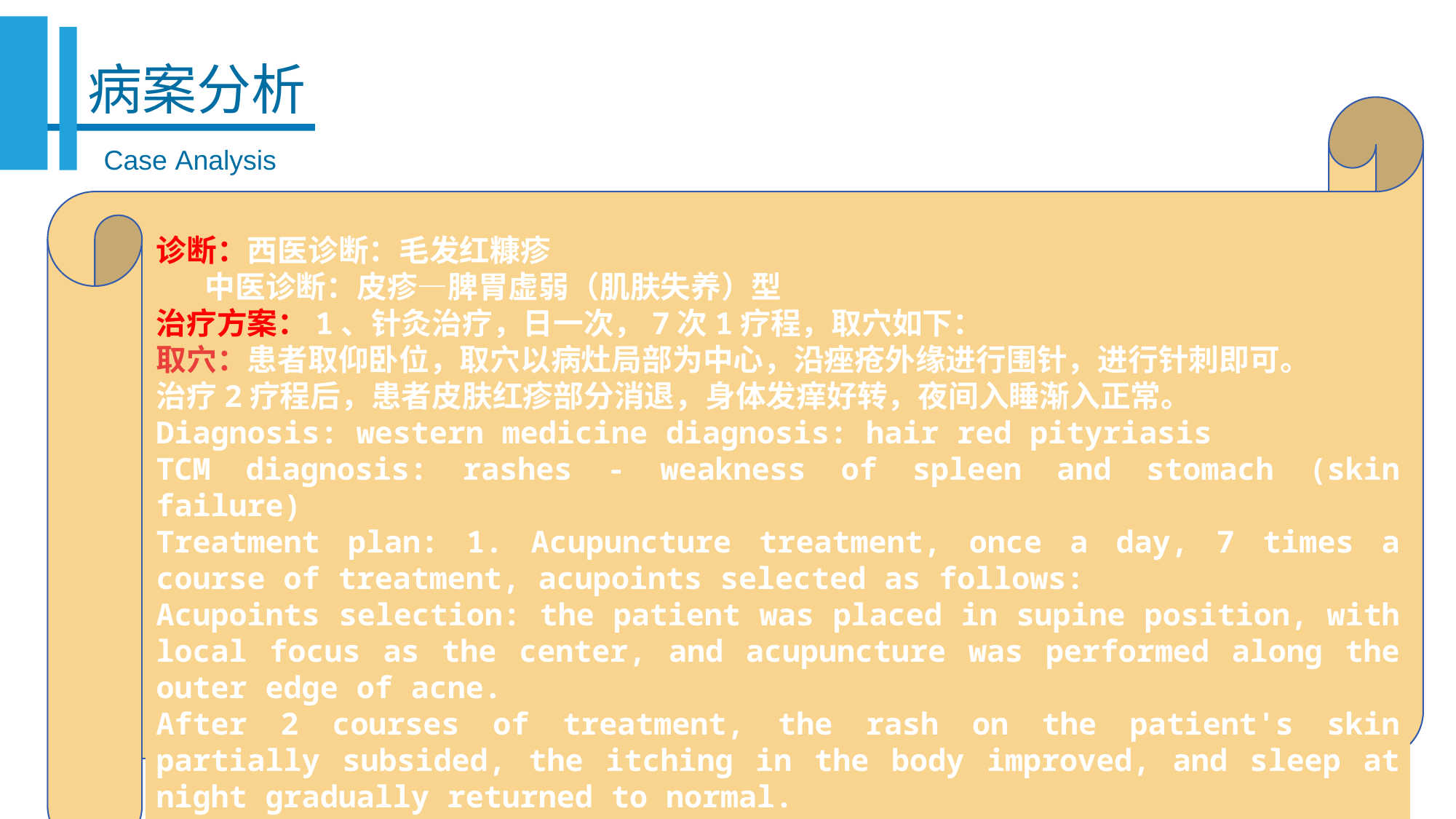

病案分析

诊断：西医诊断：毛发红糠疹
      中医诊断：皮疹—脾胃虚弱（肌肤失养）型
治疗方案：1、针灸治疗，日一次，7次1疗程，取穴如下：
取穴：患者取仰卧位，取穴以病灶局部为中心，沿痤疮外缘进行围针，进行针刺即可。
治疗2疗程后，患者皮肤红疹部分消退，身体发痒好转，夜间入睡渐入正常。
Diagnosis: western medicine diagnosis: hair red pityriasis
TCM diagnosis: rashes - weakness of spleen and stomach (skin failure)
Treatment plan: 1. Acupuncture treatment, once a day, 7 times a course of treatment, acupoints selected as follows:
Acupoints selection: the patient was placed in supine position, with local focus as the center, and acupuncture was performed along the outer edge of acne.
After 2 courses of treatment, the rash on the patient's skin partially subsided, the itching in the body improved, and sleep at night gradually returned to normal.
Case Analysis
天有
三宝